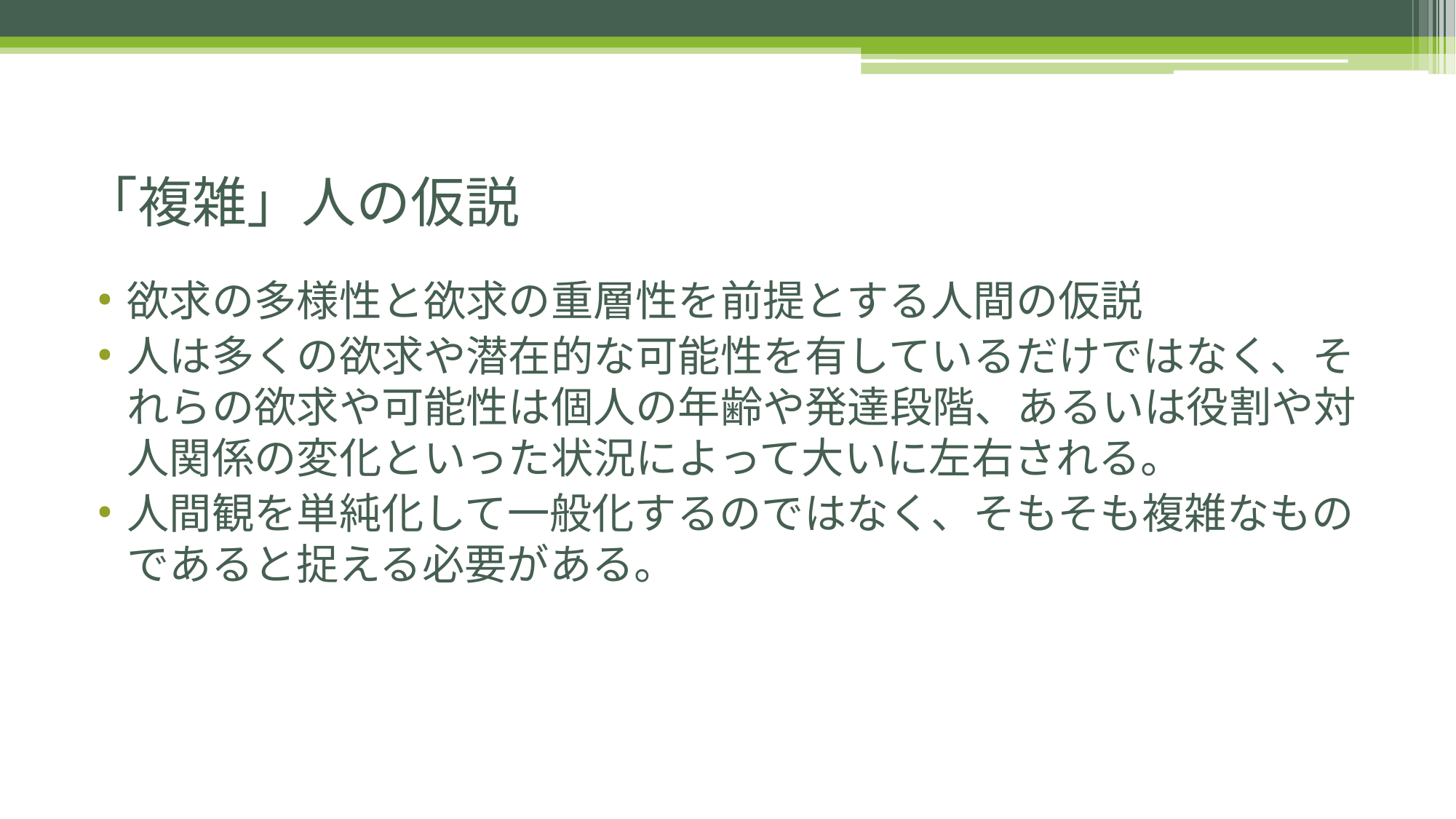

# 「複雑」人の仮説
欲求の多様性と欲求の重層性を前提とする人間の仮説
人は多くの欲求や潜在的な可能性を有しているだけではなく、それらの欲求や可能性は個人の年齢や発達段階、あるいは役割や対人関係の変化といった状況によって大いに左右される。
人間観を単純化して一般化するのではなく、そもそも複雑なものであると捉える必要がある。